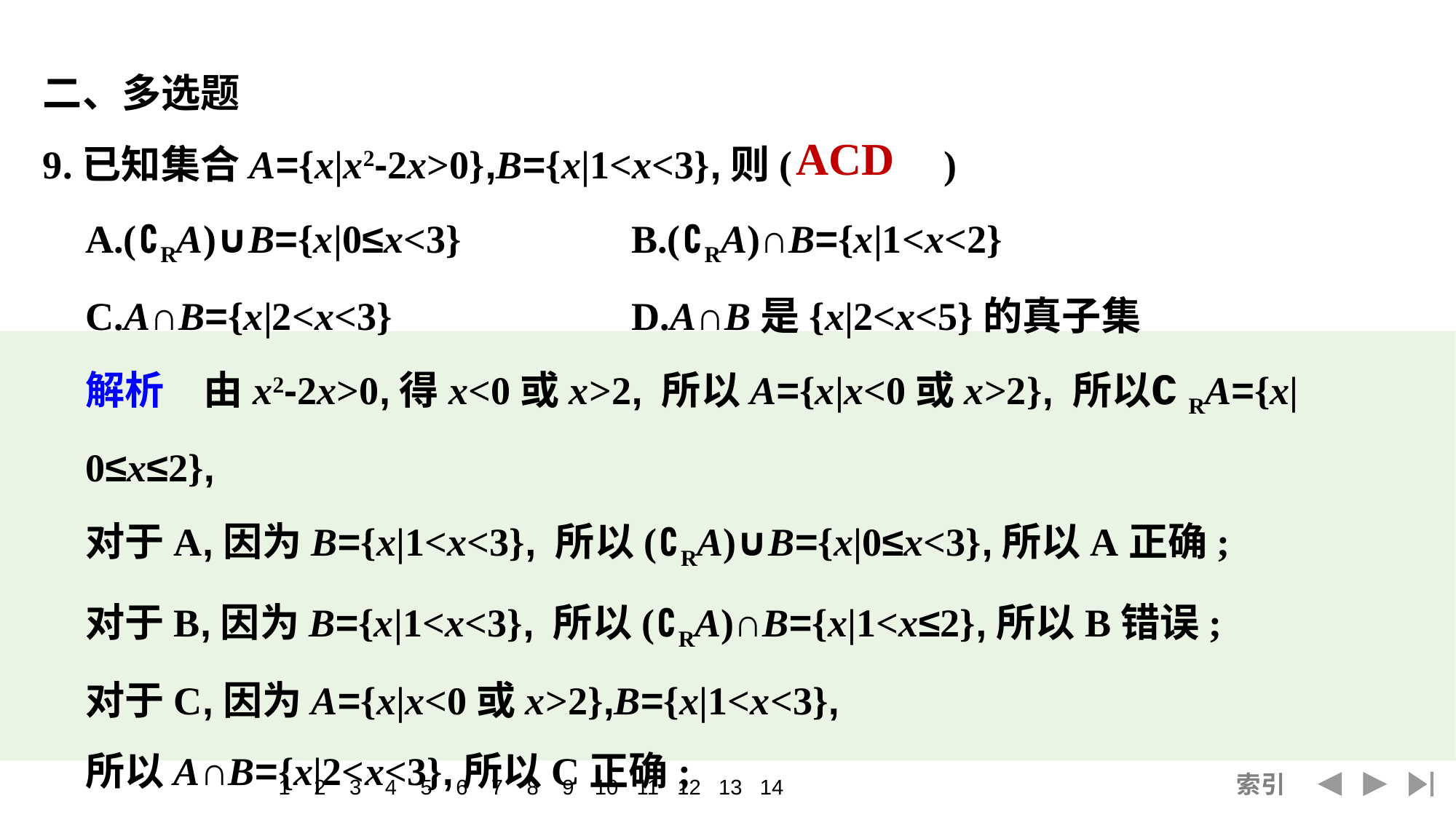

二、多选题
9.已知集合A={x|x2-2x>0},B={x|1<x<3},则(　　      )
	A.(∁RA)∪B={x|0≤x<3}		B.(∁RA)∩B={x|1<x<2}
	C.A∩B={x|2<x<3}			D.A∩B是{x|2<x<5}的真子集
	解析　由x2-2x>0,得x<0或x>2, 所以A={x|x<0或x>2}, 所以∁RA={x|0≤x≤2},
	对于A,因为B={x|1<x<3}, 所以(∁RA)∪B={x|0≤x<3},所以A正确;
	对于B,因为B={x|1<x<3}, 所以(∁RA)∩B={x|1<x≤2},所以B错误;
	对于C,因为A={x|x<0或x>2},B={x|1<x<3},
	所以A∩B={x|2<x<3},所以C正确;
	对于D,因为A∩B={x|2<x<3}, 所以A∩B是{x|2<x<5}的真子集,所以D正确.
ACD